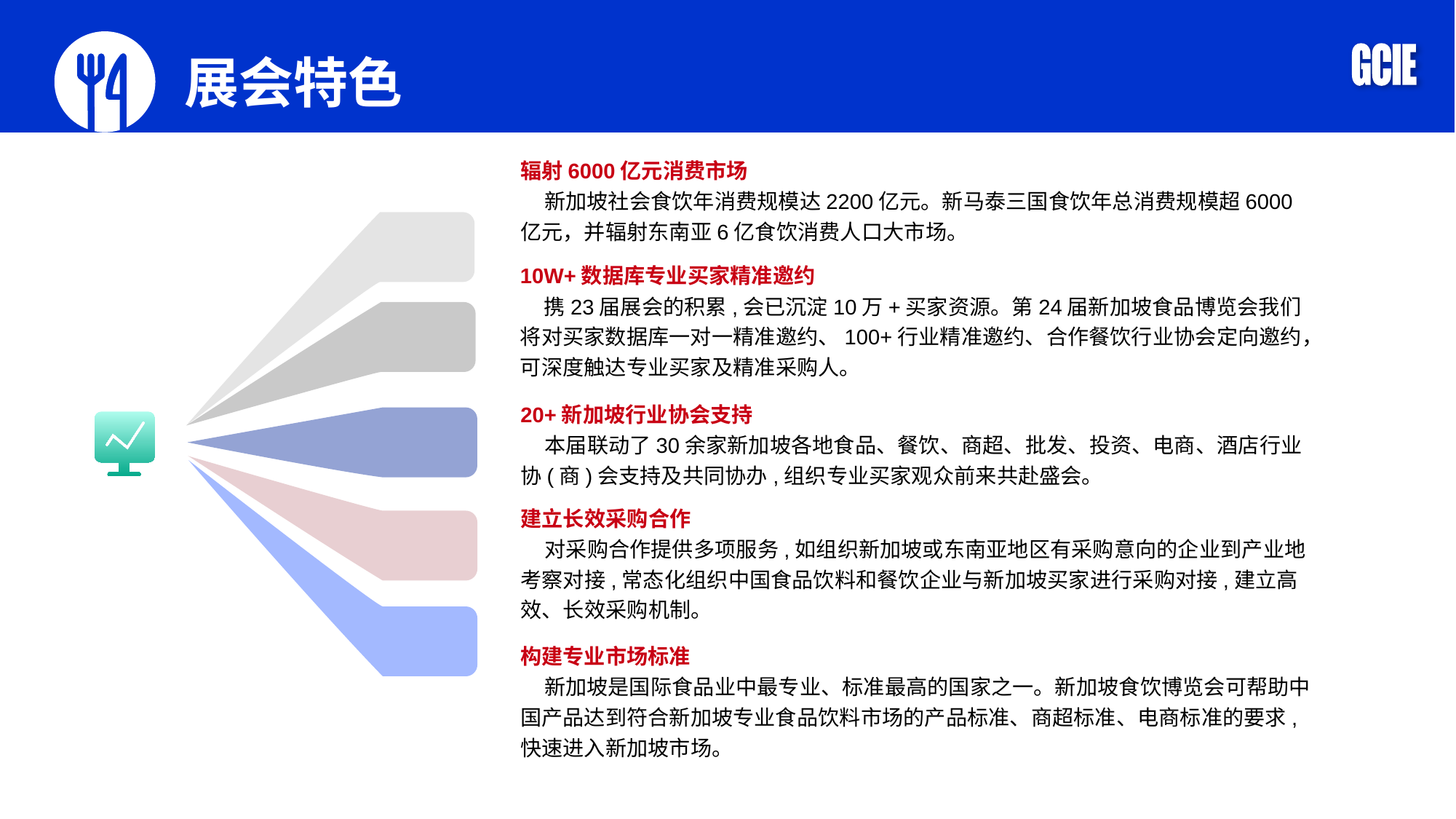

展会特色

辐射6000亿元消费市场
    新加坡社会食饮年消费规模达2200亿元。新马泰三国食饮年总消费规模超6000亿元，并辐射东南亚6亿食饮消费人口大市场。

10W+数据库专业买家精准邀约
    携23届展会的积累,会已沉淀10万+买家资源。第24届新加坡食品博览会我们将对买家数据库一对一精准邀约、100+行业精准邀约、合作餐饮行业协会定向邀约，可深度触达专业买家及精准采购人。

20+新加坡行业协会支持
    本届联动了30余家新加坡各地食品、餐饮、商超、批发、投资、电商、酒店行业协(商)会支持及共同协办,组织专业买家观众前来共赴盛会。

建立长效采购合作
    对采购合作提供多项服务,如组织新加坡或东南亚地区有采购意向的企业到产业地考察对接,常态化组织中国食品饮料和餐饮企业与新加坡买家进行采购对接,建立高效、长效采购机制。

构建专业市场标准
    新加坡是国际食品业中最专业、标准最高的国家之一。新加坡食饮博览会可帮助中国产品达到符合新加坡专业食品饮料市场的产品标准、商超标准、电商标准的要求,快速进入新加坡市场。